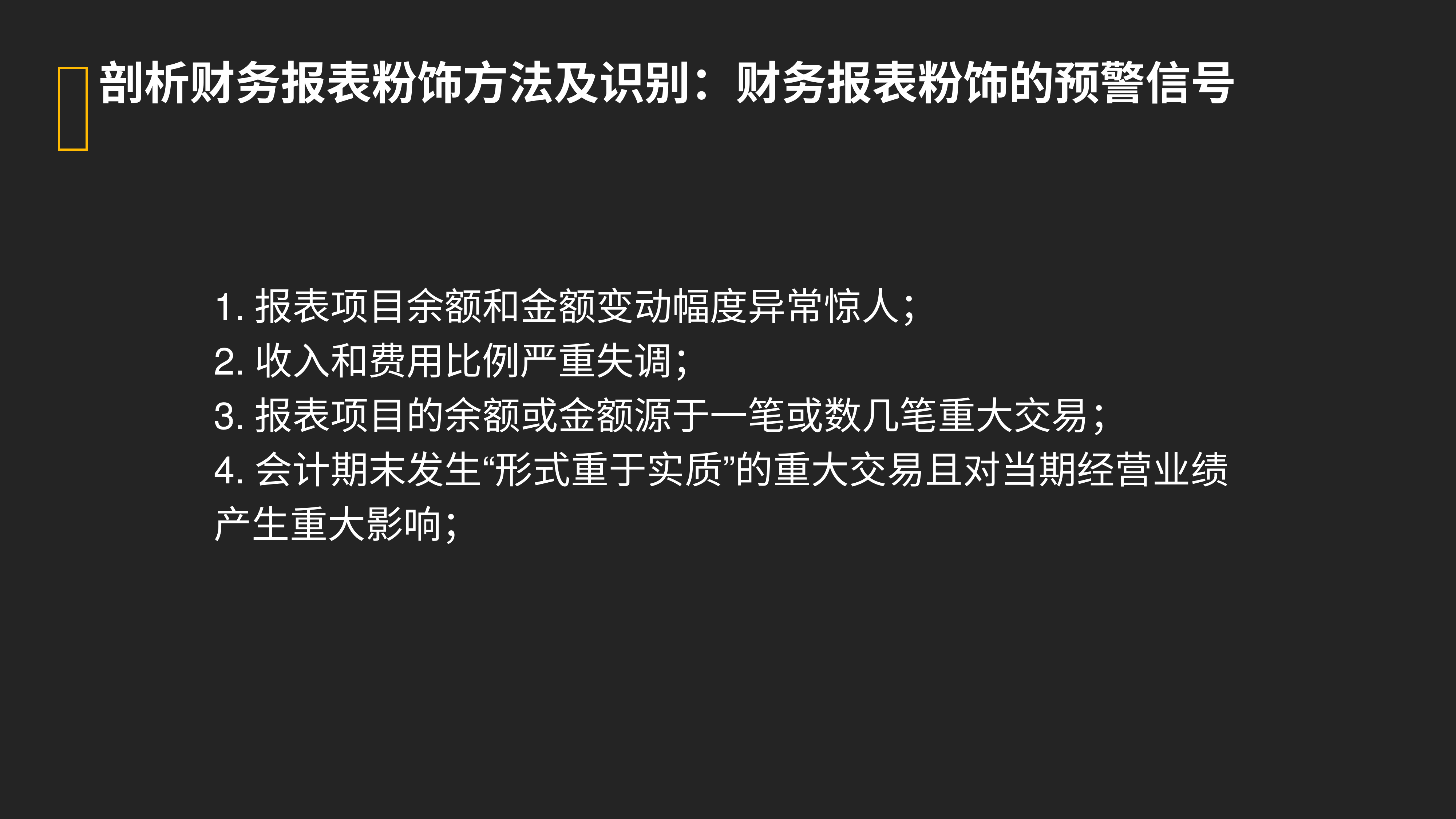

剖析财务报表粉饰方法及识别：财务报表粉饰的预警信号
1.报表项目余额和金额变动幅度异常惊人；
2.收入和费用比例严重失调；
3.报表项目的余额或金额源于一笔或数几笔重大交易；
4.会计期末发生“形式重于实质”的重大交易且对当期经营业绩产生重大影响；